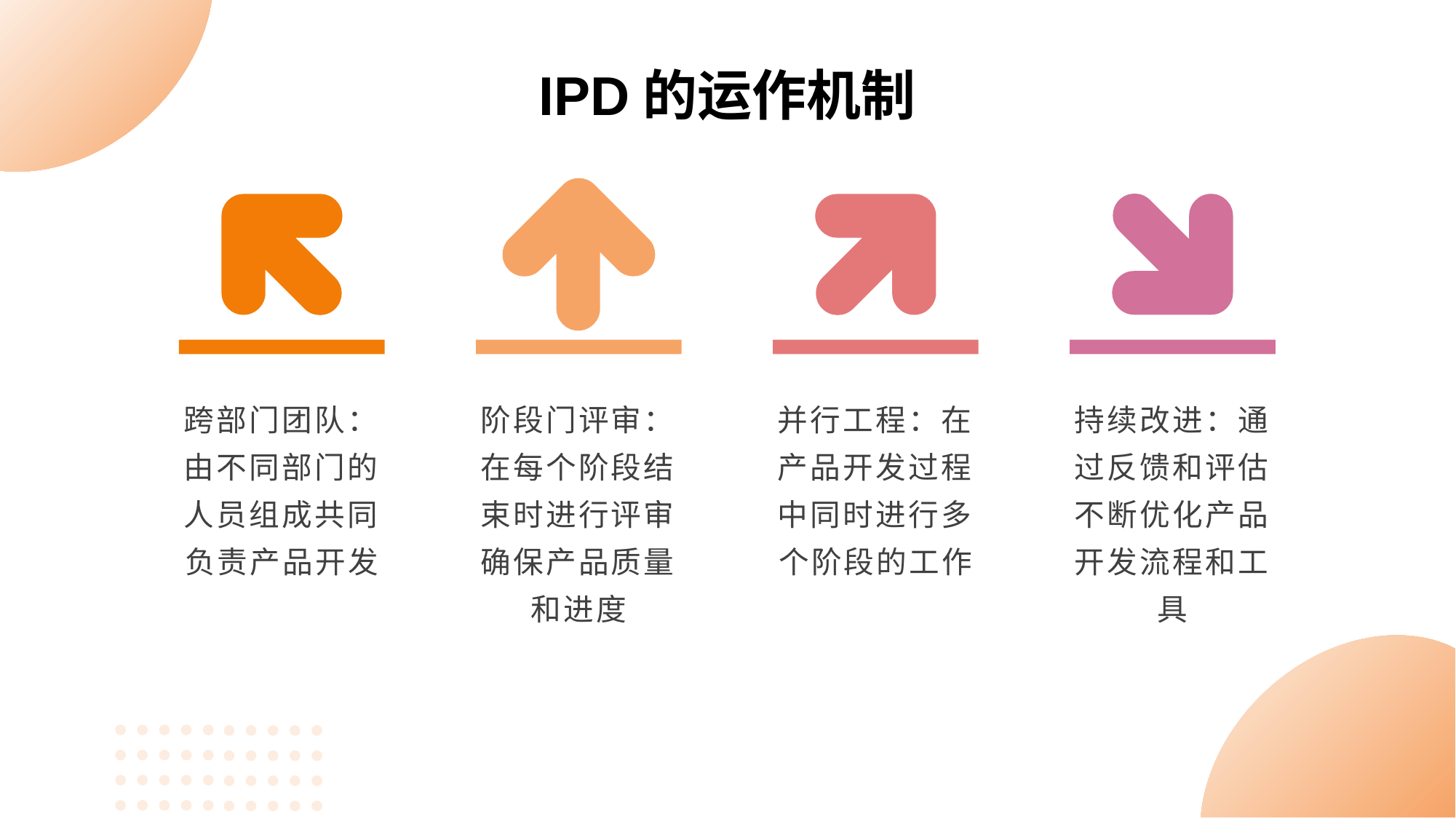

IPD的运作机制

跨部门团队：由不同部门的人员组成共同负责产品开发
阶段门评审：在每个阶段结束时进行评审确保产品质量和进度
并行工程：在产品开发过程中同时进行多个阶段的工作
持续改进：通过反馈和评估不断优化产品开发流程和工具